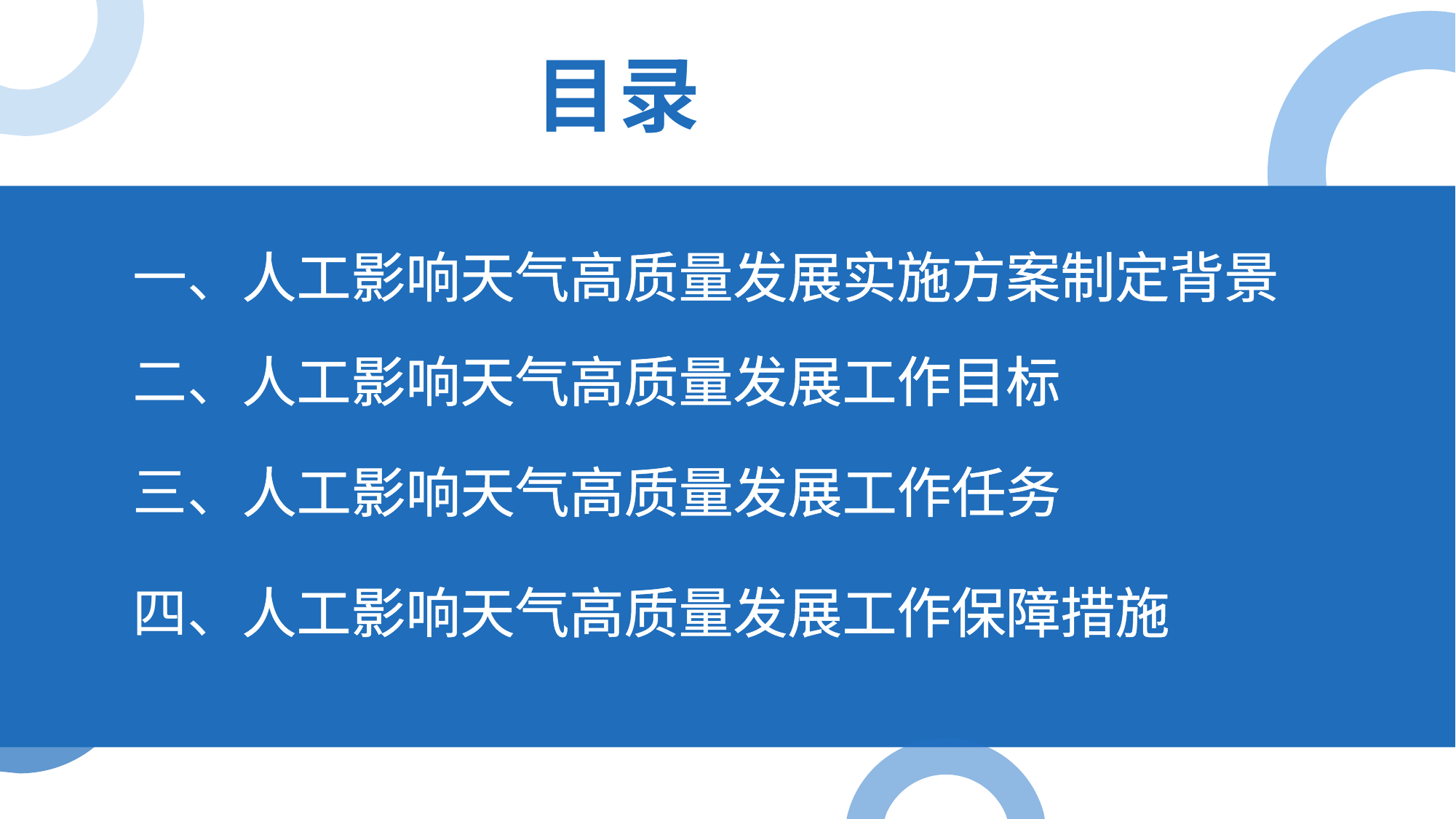

目录

一、人工影响天气高质量发展实施方案制定背景
二、人工影响天气高质量发展工作目标
三、人工影响天气高质量发展工作任务
四、人工影响天气高质量发展工作保障措施